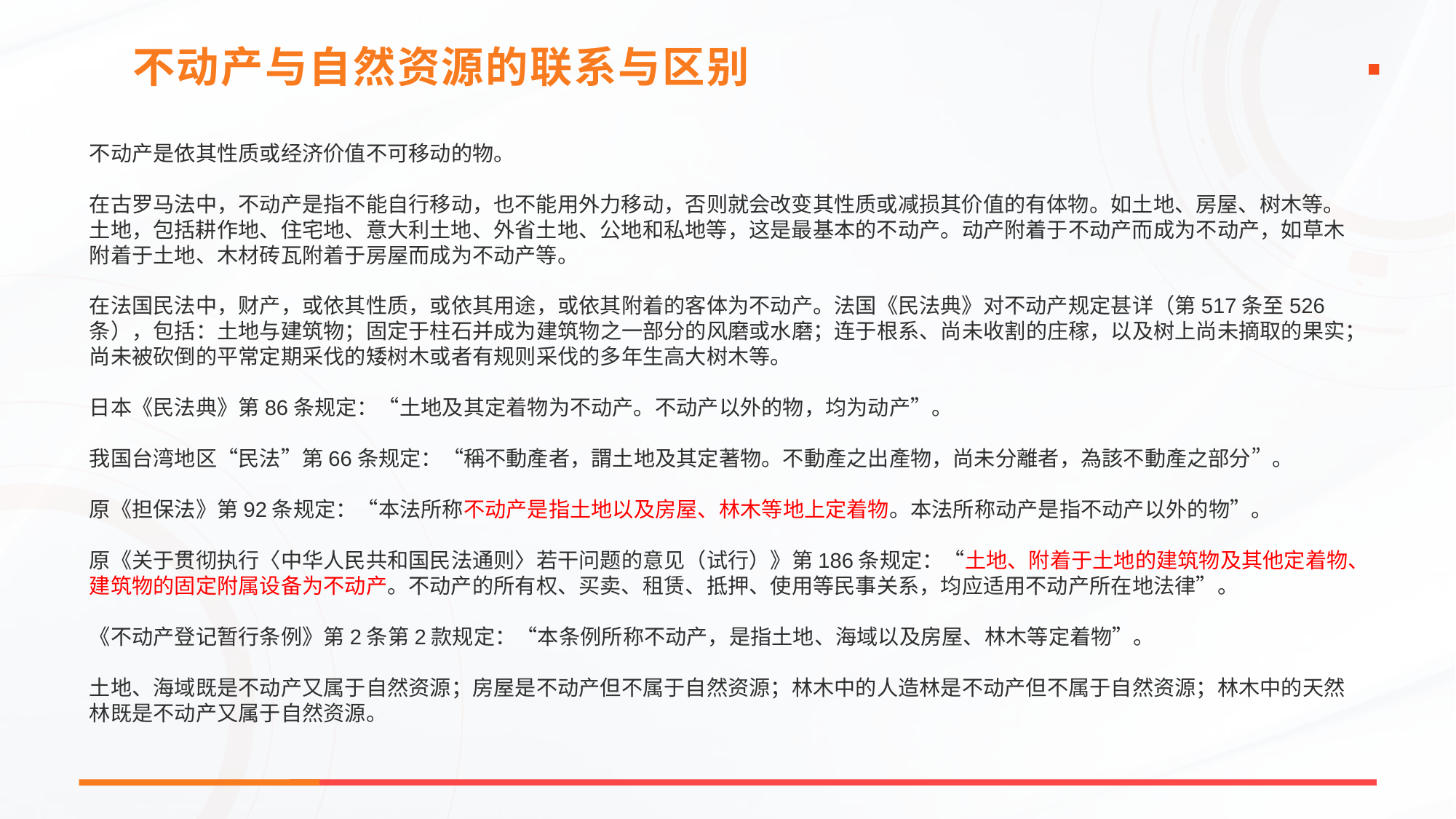

不动产与自然资源的联系与区别
不动产是依其性质或经济价值不可移动的物。

在古罗马法中，不动产是指不能自行移动，也不能用外力移动，否则就会改变其性质或减损其价值的有体物。如土地、房屋、树木等。土地，包括耕作地、住宅地、意大利土地、外省土地、公地和私地等，这是最基本的不动产。动产附着于不动产而成为不动产，如草木附着于土地、木材砖瓦附着于房屋而成为不动产等。

在法国民法中，财产，或依其性质，或依其用途，或依其附着的客体为不动产。法国《民法典》对不动产规定甚详（第517条至526条），包括：土地与建筑物；固定于柱石并成为建筑物之一部分的风磨或水磨；连于根系、尚未收割的庄稼，以及树上尚未摘取的果实；尚未被砍倒的平常定期采伐的矮树木或者有规则采伐的多年生高大树木等。

日本《民法典》第86条规定：“土地及其定着物为不动产。不动产以外的物，均为动产”。

我国台湾地区“民法”第66条规定：“稱不動產者，謂土地及其定著物。不動產之出產物，尚未分離者，為該不動產之部分”。

原《担保法》第92条规定：“本法所称不动产是指土地以及房屋、林木等地上定着物。本法所称动产是指不动产以外的物”。

原《关于贯彻执行〈中华人民共和国民法通则〉若干问题的意见（试行）》第186条规定：“土地、附着于土地的建筑物及其他定着物、建筑物的固定附属设备为不动产。不动产的所有权、买卖、租赁、抵押、使用等民事关系，均应适用不动产所在地法律”。

《不动产登记暂行条例》第2条第2款规定：“本条例所称不动产，是指土地、海域以及房屋、林木等定着物”。

土地、海域既是不动产又属于自然资源；房屋是不动产但不属于自然资源；林木中的人造林是不动产但不属于自然资源；林木中的天然林既是不动产又属于自然资源。